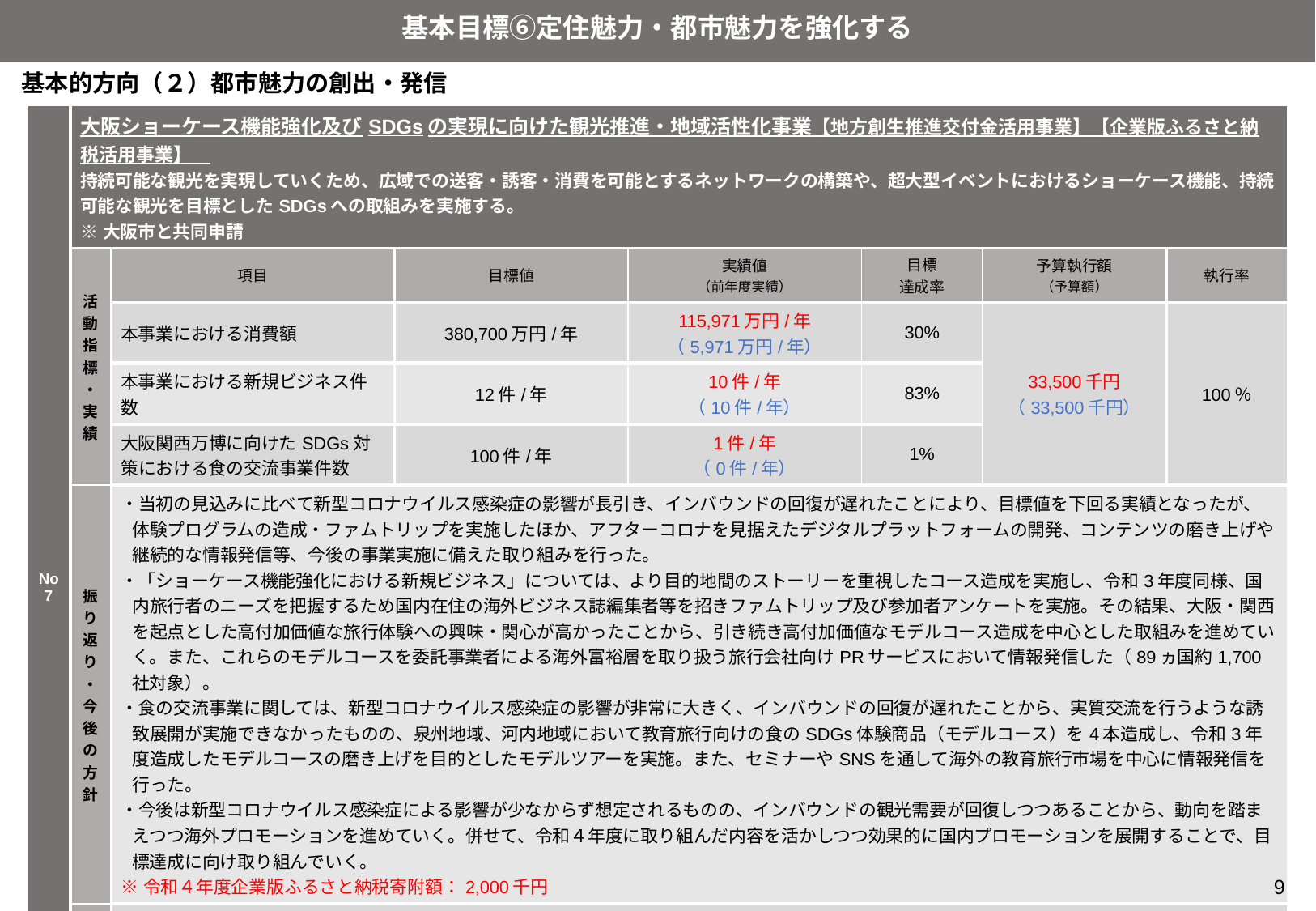

基本目標⑥定住魅力・都市魅力を強化する
基本的方向（２）都市魅力の創出・発信
| No7 | 大阪ショーケース機能強化及びSDGsの実現に向けた観光推進・地域活性化事業【地方創生推進交付金活用事業】【企業版ふるさと納税活用事業】　 持続可能な観光を実現していくため、広域での送客・誘客・消費を可能とするネットワークの構築や、超大型イベントにおけるショーケース機能、持続可能な観光を目標としたSDGsへの取組みを実施する。 ※大阪市と共同申請 |  |  |  |  |  |  |
| --- | --- | --- | --- | --- | --- | --- | --- |
|  | 活動指標・実績 | 項目 | 目標値 | 実績値 （前年度実績） | 目標 達成率 | 予算執行額 （予算額） | 執行率 |
|  |  | 本事業における消費額 | 380,700万円/年 | 115,971万円/年 （5,971万円/年） | 30% | 33,500千円 （33,500千円） | 100％ |
|  |  | 本事業における新規ビジネス件数 | 12件/年 | 10件/年 （10件/年） | 83% |  |  |
|  |  | 大阪関西万博に向けたSDGs対策における食の交流事業件数 | 100件/年 | 1件/年 （0件/年） | 1% |  |  |
|  | 振り返り・今後の方針 | ・当初の見込みに比べて新型コロナウイルス感染症の影響が長引き、インバウンドの回復が遅れたことにより、目標値を下回る実績となったが、体験プログラムの造成・ファムトリップを実施したほか、アフターコロナを見据えたデジタルプラットフォームの開発、コンテンツの磨き上げや継続的な情報発信等、今後の事業実施に備えた取り組みを行った。 ・「ショーケース機能強化における新規ビジネス」については、より目的地間のストーリーを重視したコース造成を実施し、令和3年度同様、国内旅行者のニーズを把握するため国内在住の海外ビジネス誌編集者等を招きファムトリップ及び参加者アンケートを実施。その結果、大阪・関西を起点とした高付加価値な旅行体験への興味・関心が高かったことから、引き続き高付加価値なモデルコース造成を中心とした取組みを進めていく。また、これらのモデルコースを委託事業者による海外富裕層を取り扱う旅行会社向けPRサービスにおいて情報発信した（89ヵ国約1,700社対象）。 ・食の交流事業に関しては、新型コロナウイルス感染症の影響が非常に大きく、インバウンドの回復が遅れたことから、実質交流を行うような誘致展開が実施できなかったものの、泉州地域、河内地域において教育旅行向けの食のSDGs体験商品（モデルコース）を4本造成し、令和3年度造成したモデルコースの磨き上げを目的としたモデルツアーを実施。また、セミナーやSNSを通して海外の教育旅行市場を中心に情報発信を行った。 ・今後は新型コロナウイルス感染症による影響が少なからず想定されるものの、インバウンドの観光需要が回復しつつあることから、動向を踏まえつつ海外プロモーションを進めていく。併せて、令和４年度に取り組んだ内容を活かしつつ効果的に国内プロモーションを展開することで、目標達成に向け取り組んでいく。 ※令和４年度企業版ふるさと納税寄附額：2,000千円 |  |  |  |  |  |
|  | 外部有識者評価 | 特になし |  |  |  |  |  |
9